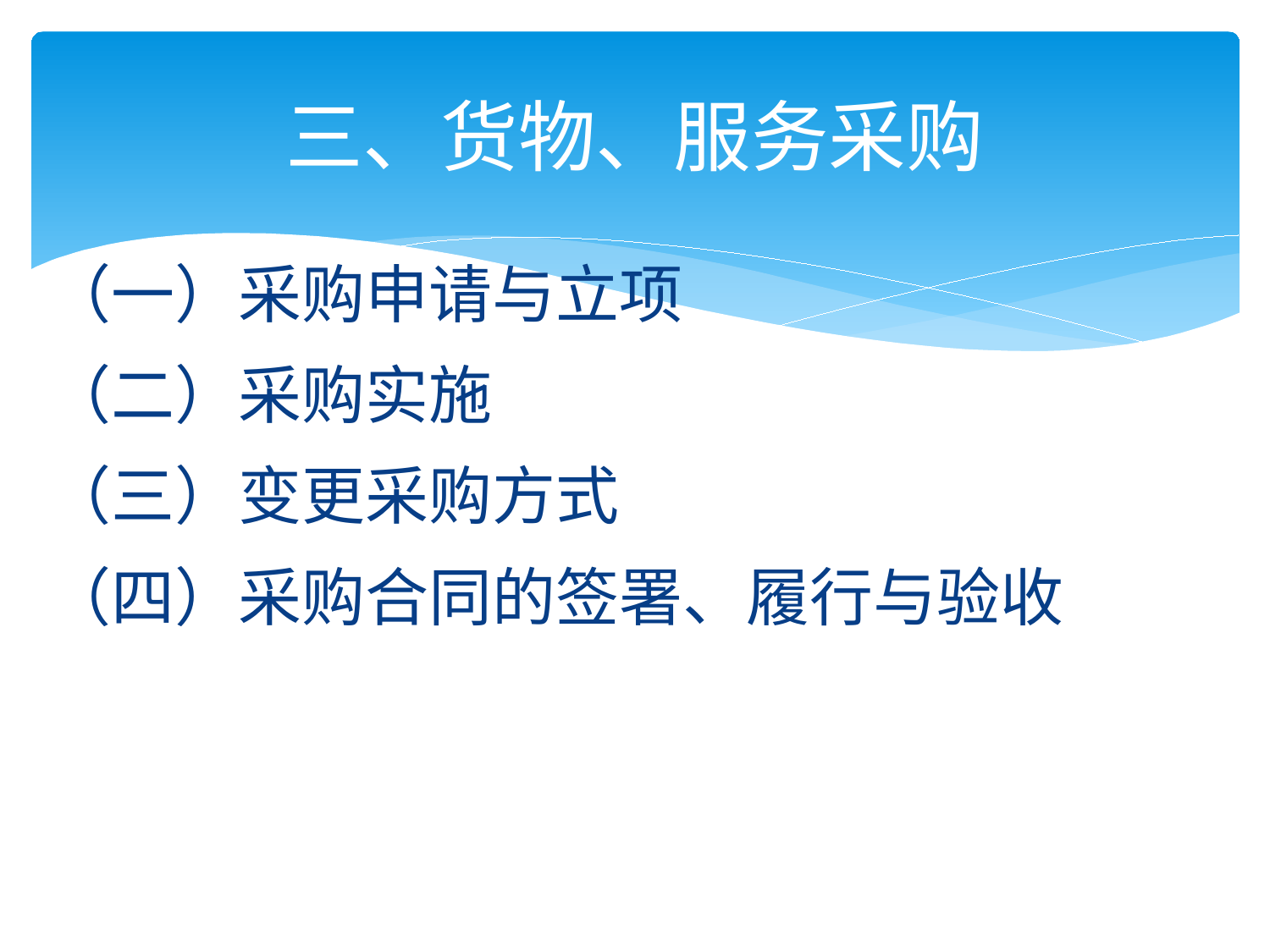

# 三、货物、服务采购
（一）采购申请与立项
（二）采购实施
（三）变更采购方式
（四）采购合同的签署、履行与验收